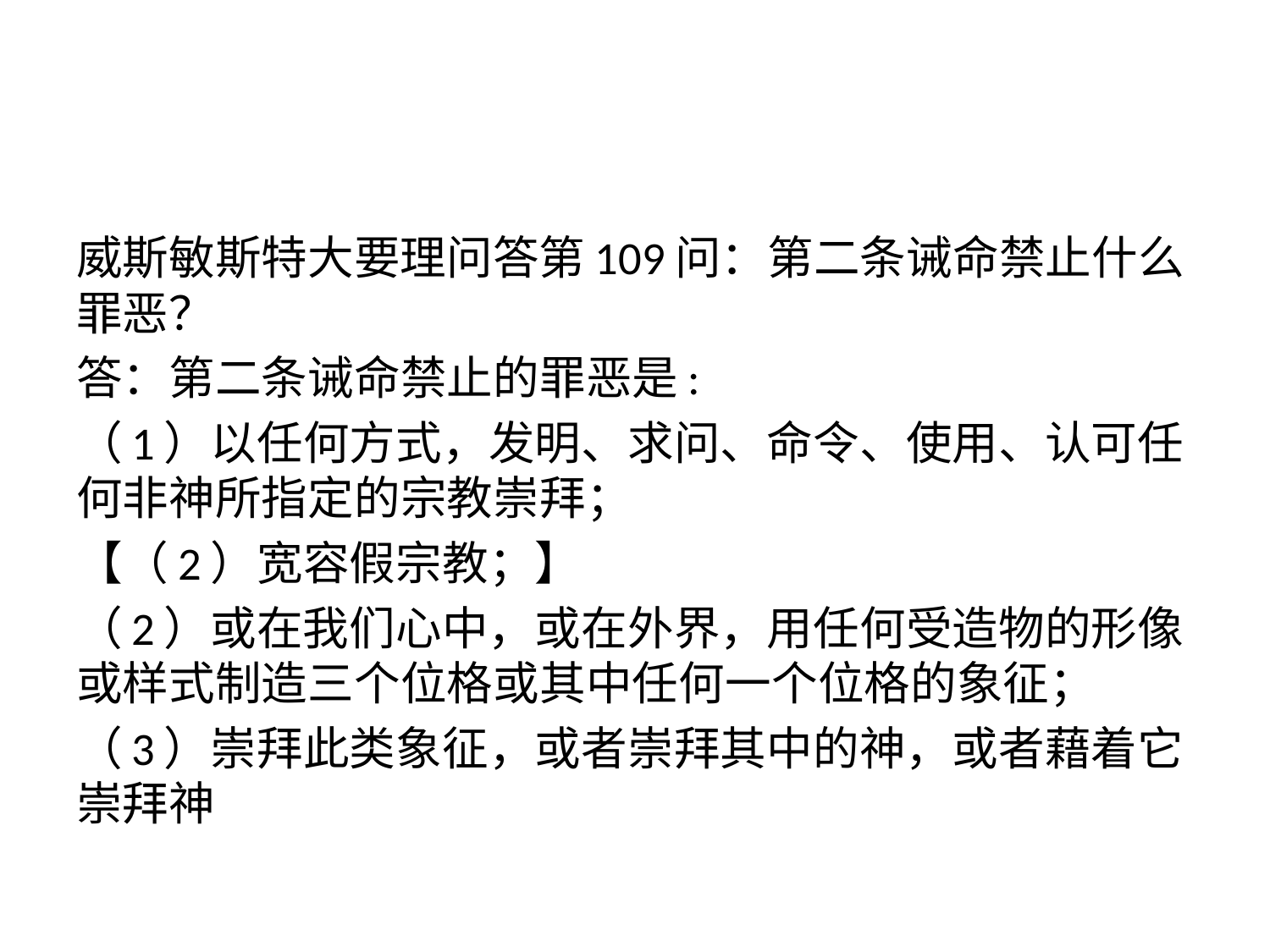

#
威斯敏斯特大要理问答第109问：第二条诫命禁止什么罪恶？
答：第二条诫命禁止的罪恶是:
（1）以任何方式，发明、求问、命令、使用、认可任何非神所指定的宗教崇拜；
【（2）宽容假宗教；】
（2）或在我们心中，或在外界，用任何受造物的形像或样式制造三个位格或其中任何一个位格的象征；
（3）崇拜此类象征，或者崇拜其中的神，或者藉着它崇拜神